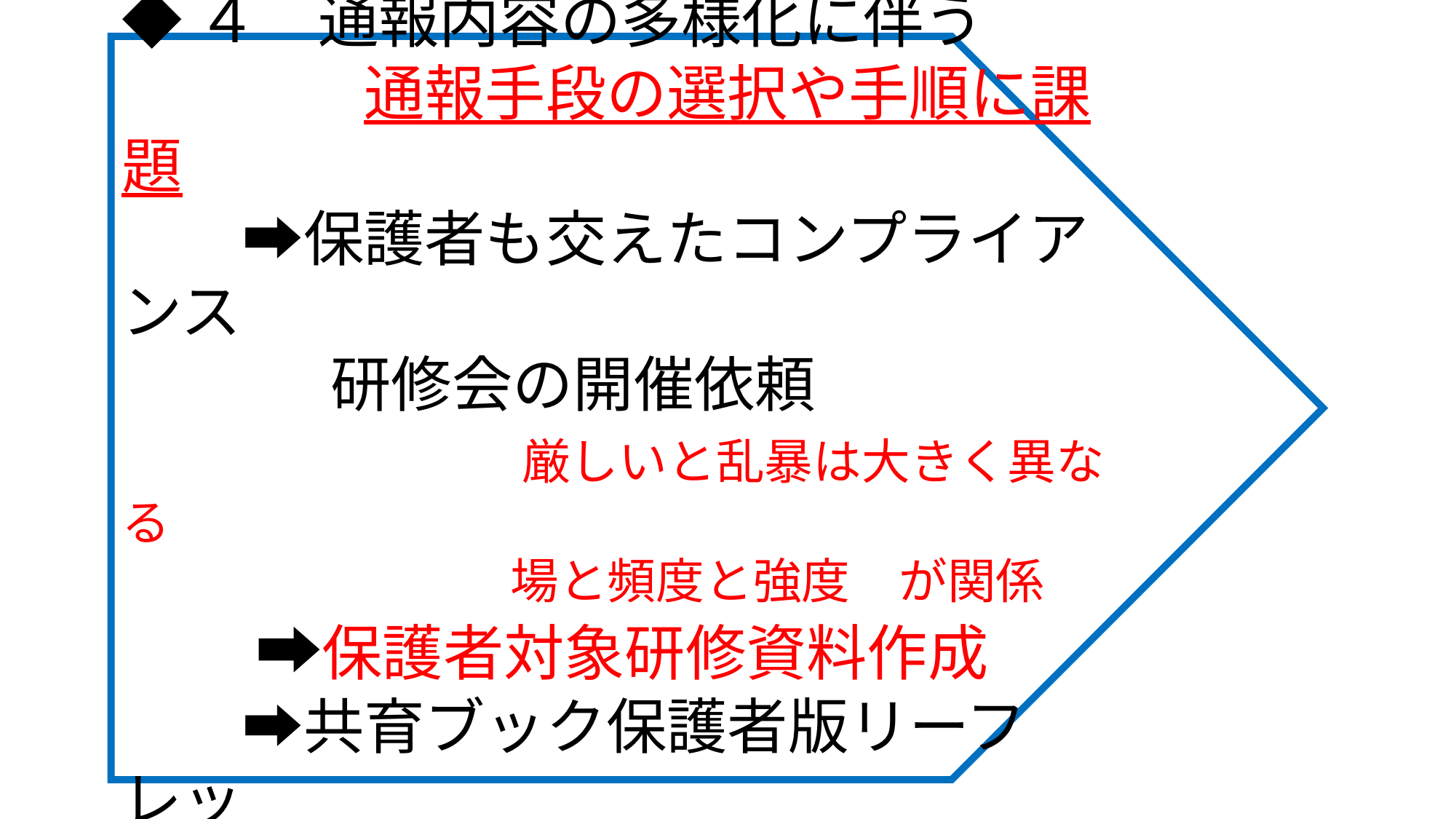

【課題と対策】
◆４　通報内容の多様化に伴う
　　　　通報手段の選択や手順に課題
　　➡保護者も交えたコンプライアンス
　　　  研修会の開催依頼
　　　　　　　厳しいと乱暴は大きく異なる
　　　　　　　　場と頻度と強度　が関係
　　➡保護者対象研修資料作成
　　➡共育ブック保護者版リーフレッ
　　　　トの早期発行（選手版も）